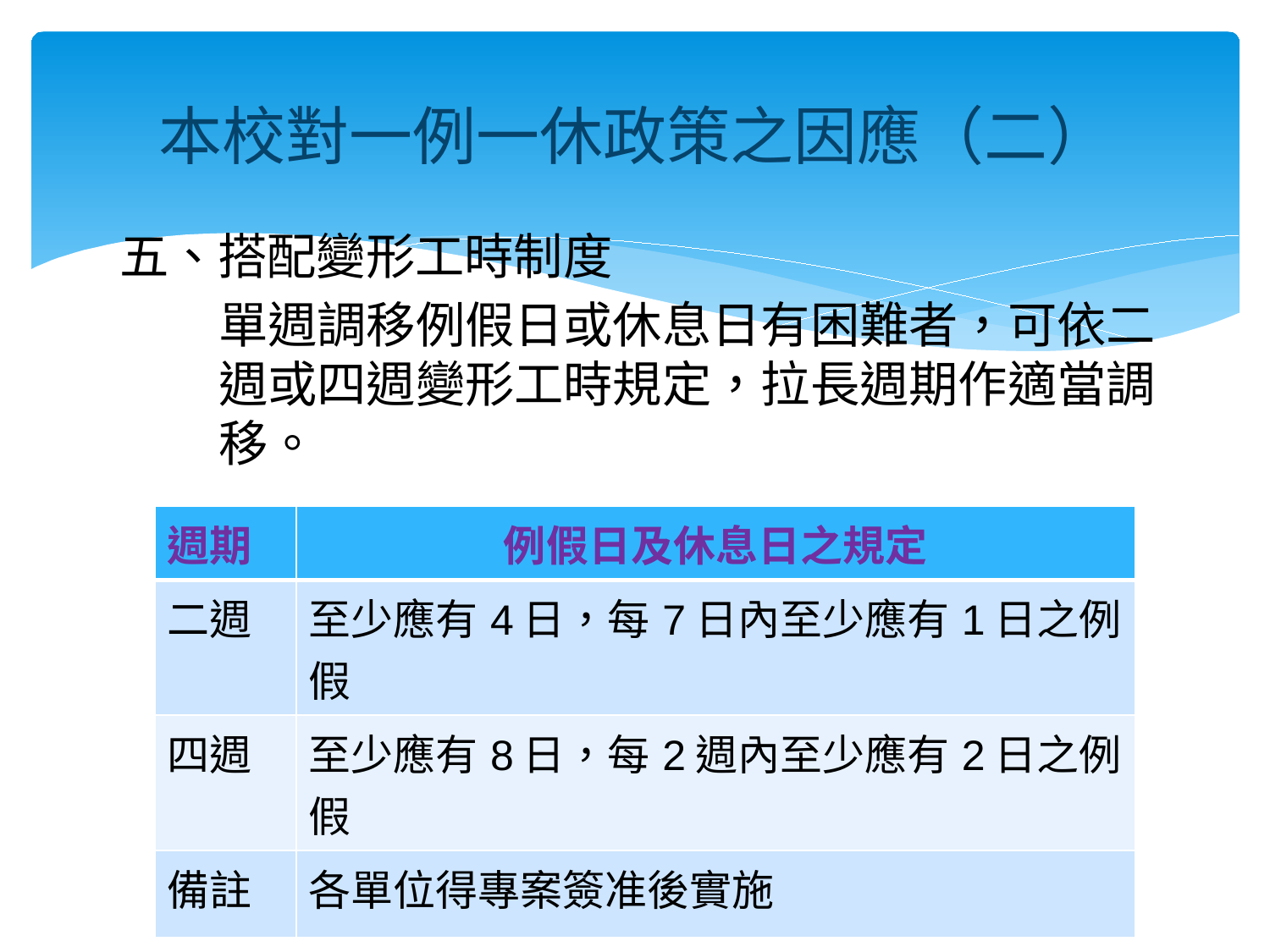

# 本校對一例一休政策之因應（二）
五、搭配變形工時制度
單週調移例假日或休息日有困難者，可依二週或四週變形工時規定，拉長週期作適當調移。

| 週期 | 例假日及休息日之規定 |
| --- | --- |
| 二週 | 至少應有4日，每7日內至少應有1日之例假 |
| 四週 | 至少應有8日，每2週內至少應有2日之例假 |
| 備註 | 各單位得專案簽准後實施 |